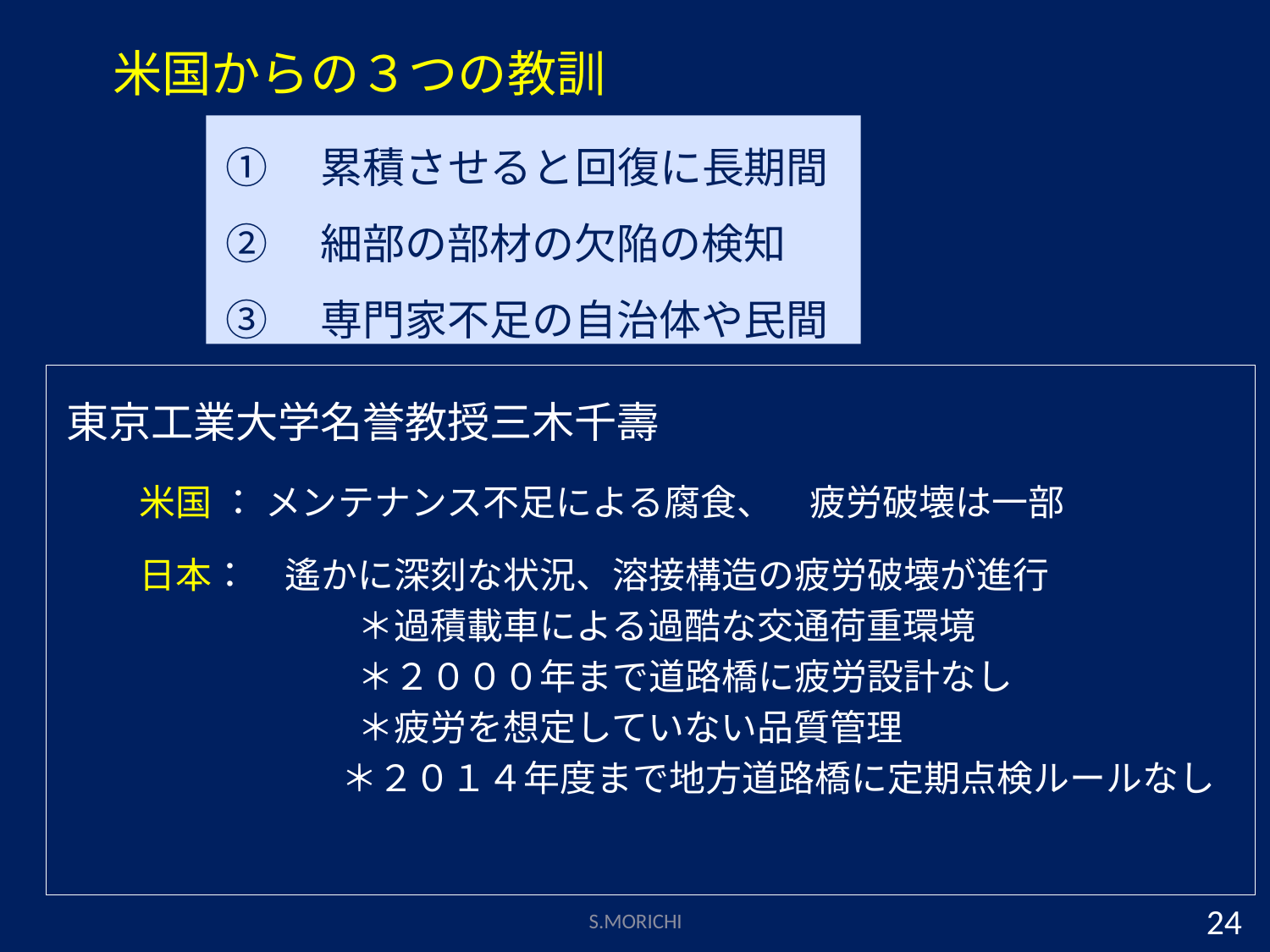

米国からの３つの教訓
①　累積させると回復に長期間
②　細部の部材の欠陥の検知
③　専門家不足の自治体や民間
東京工業大学名誉教授三木千壽
　　米国 ： メンテナンス不足による腐食、　疲労破壊は一部
　　日本：　遙かに深刻な状況、溶接構造の疲労破壊が進行
　　　　　　　　＊過積載車による過酷な交通荷重環境
　　　　　　　　＊２０００年まで道路橋に疲労設計なし
　　　　　　　　＊疲労を想定していない品質管理
     　　　　 　　＊２０１４年度まで地方道路橋に定期点検ルールなし
S.MORICHI
24